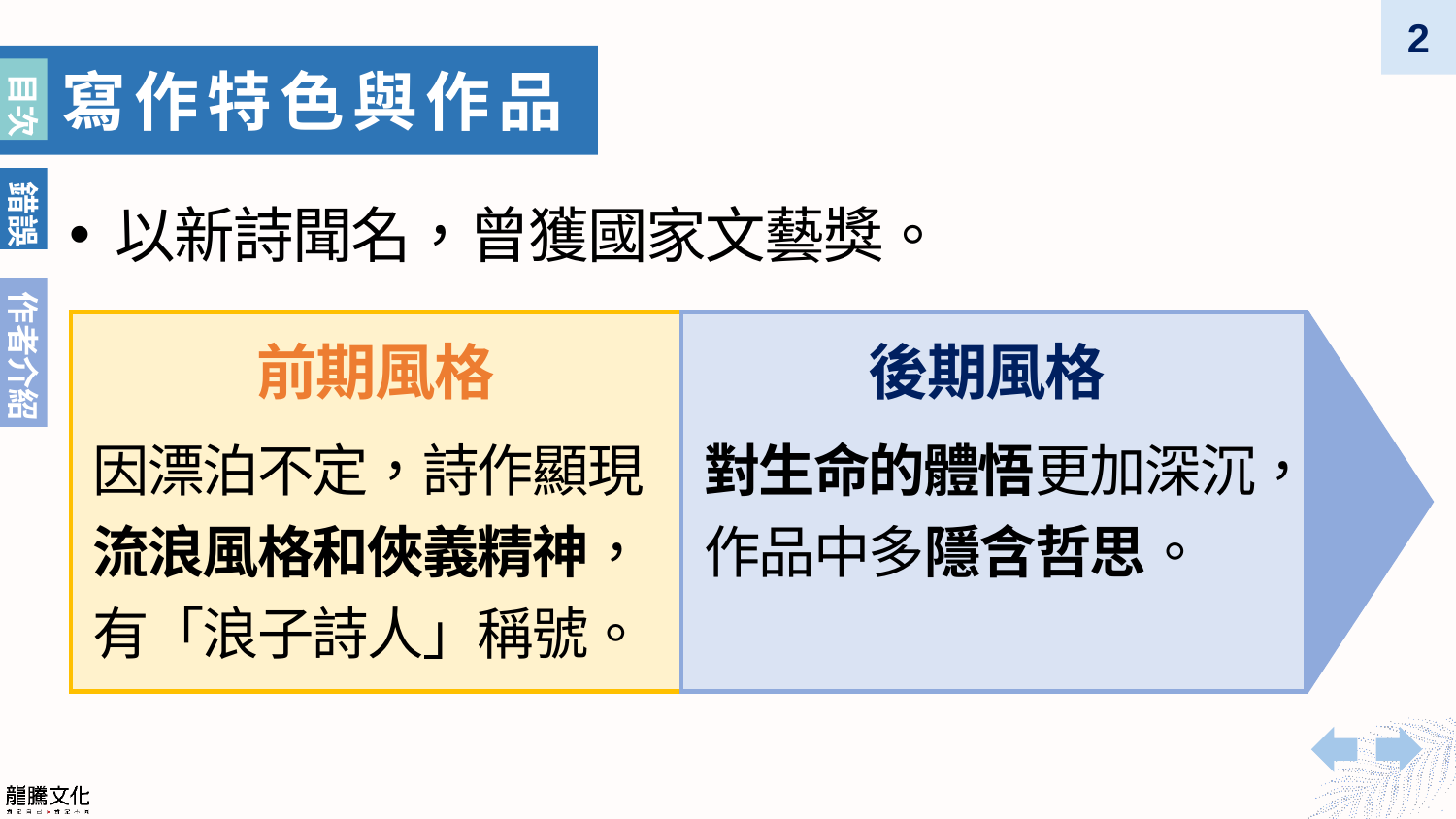

寫作特色與作品
目次
以新詩聞名，曾獲國家文藝獎。
後期風格
前期風格

因漂泊不定，詩作顯現流浪風格和俠義精神，有「浪子詩人」稱號。
對生命的體悟更加深沉，作品中多隱含哲思。